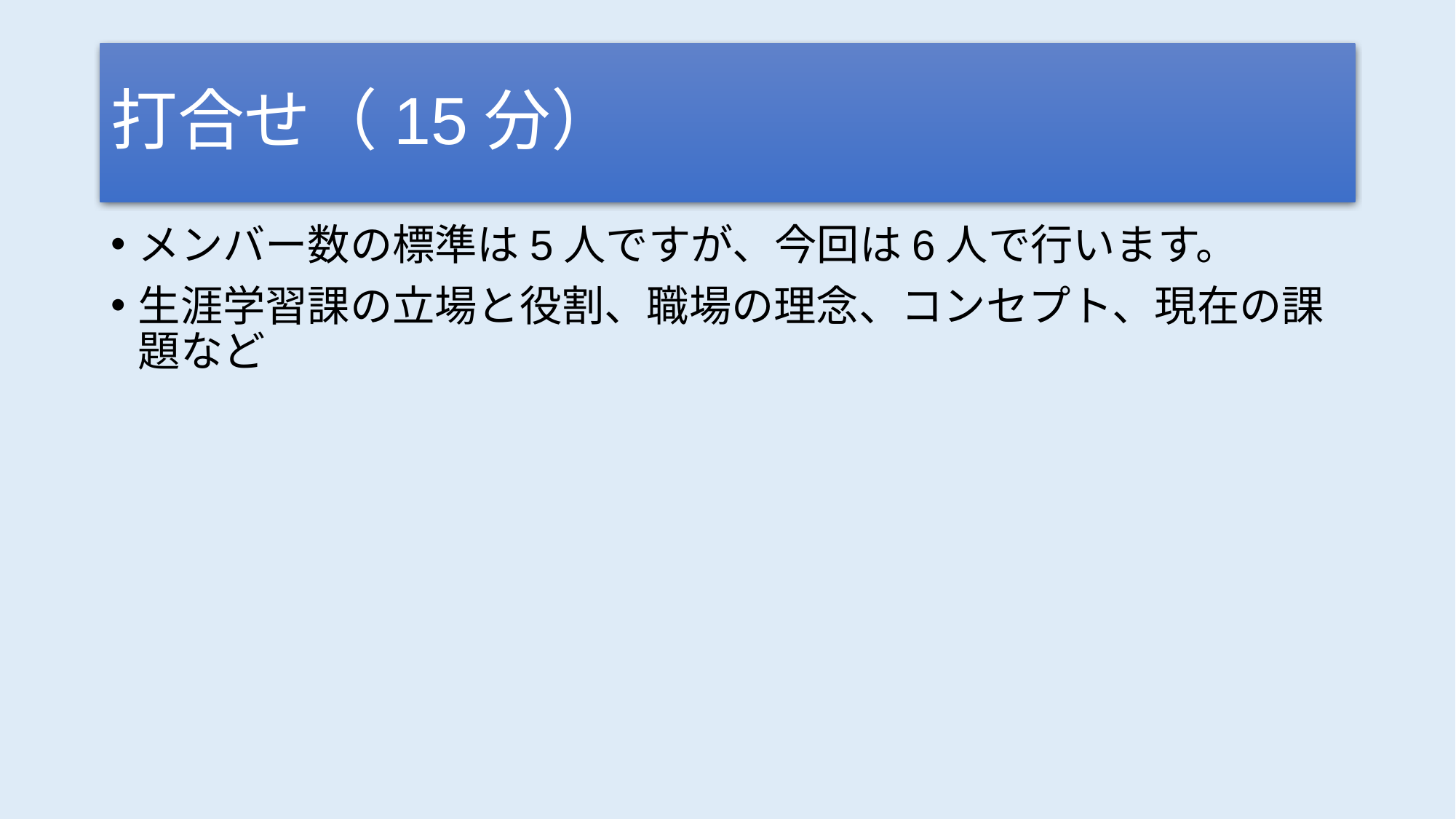

# 打合せ（15分）
メンバー数の標準は5人ですが、今回は6人で行います。
生涯学習課の立場と役割、職場の理念、コンセプト、現在の課題など